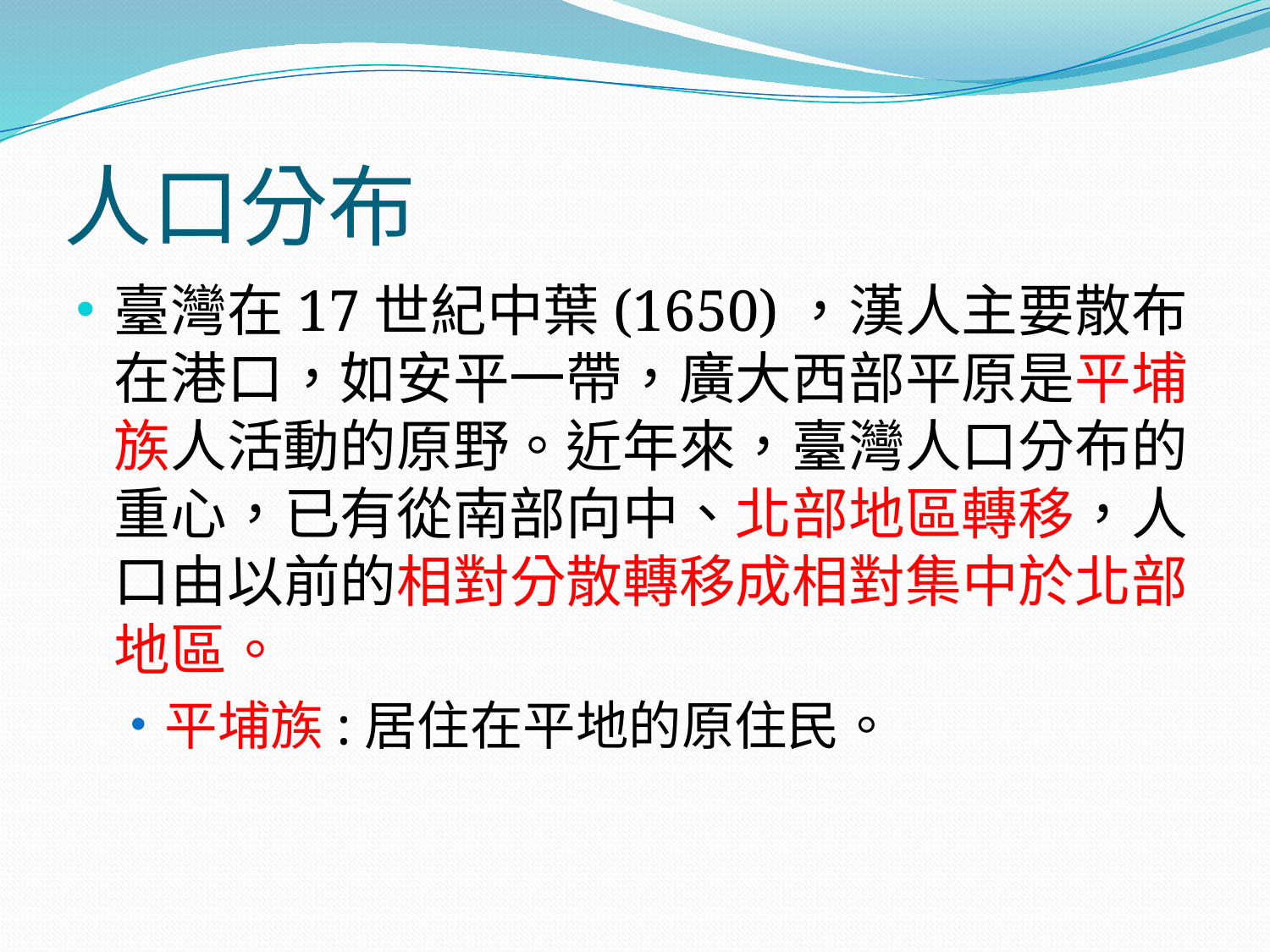

# 人口分布
臺灣在17世紀中葉(1650)，漢人主要散布在港口，如安平一帶，廣大西部平原是平埔族人活動的原野。近年來，臺灣人口分布的重心，已有從南部向中、北部地區轉移，人口由以前的相對分散轉移成相對集中於北部地區。
平埔族:居住在平地的原住民。